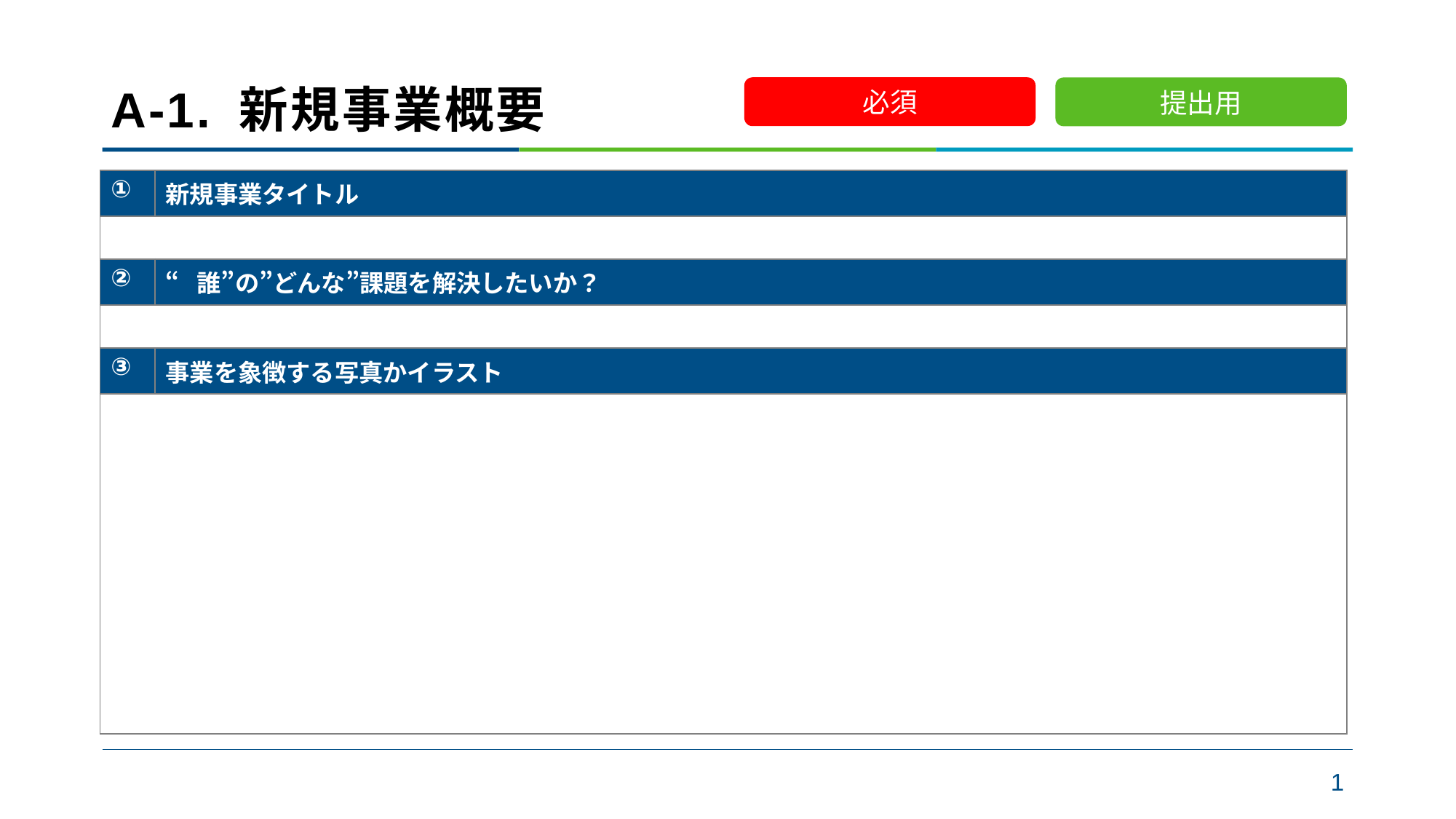

# A-1. 新規事業概要
必須
提出用
| ① | 新規事業タイトル |
| --- | --- |
|  |  |
| ② | “誰”の”どんな”課題を解決したいか？ |
| --- | --- |
|  |  |
| ③ | 事業を象徴する写真かイラスト |
| --- | --- |
|  |  |
1